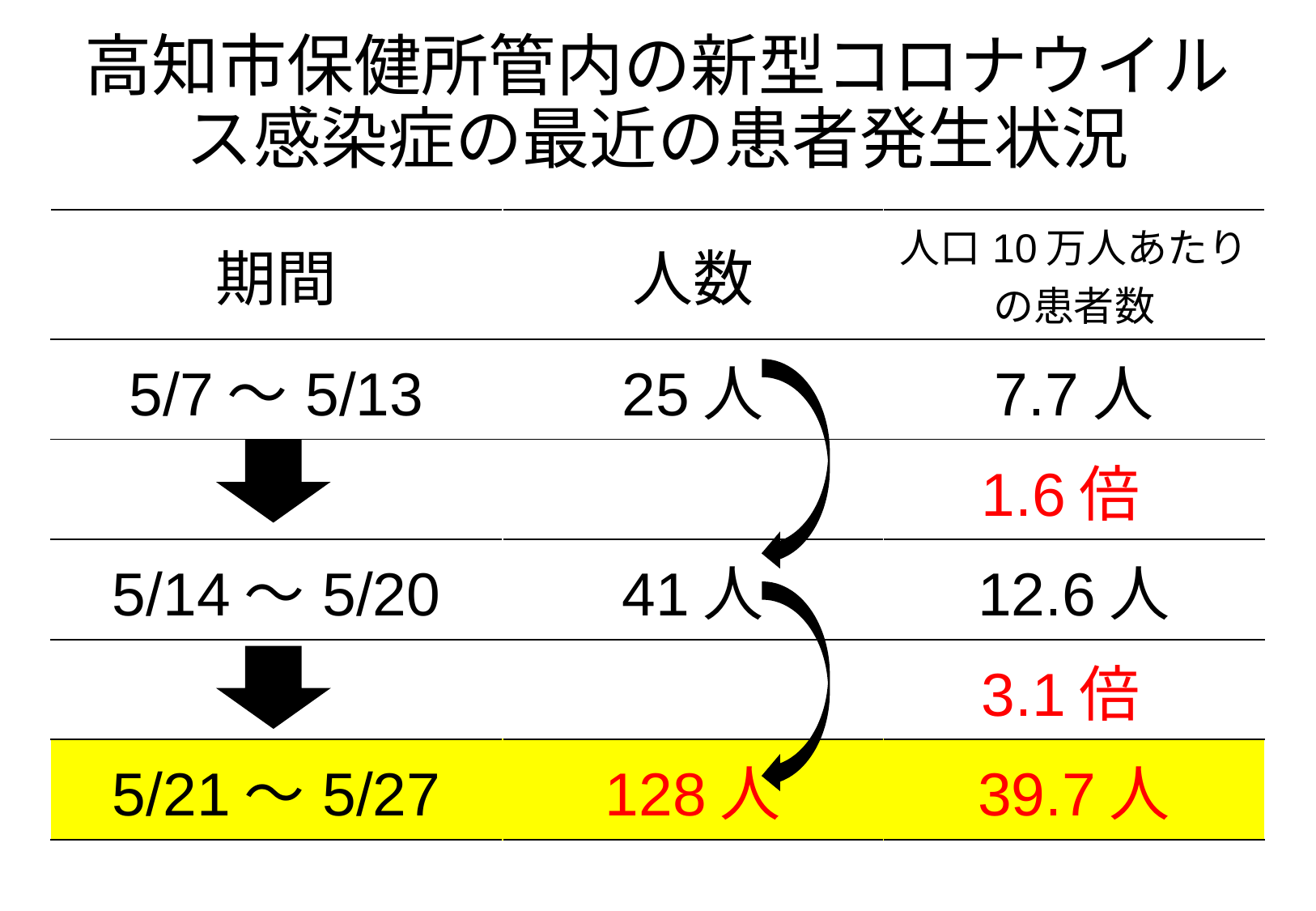

# 高知市保健所管内の新型コロナウイルス感染症の最近の患者発生状況
| 期間 | 人数 | 人口10万人あたりの患者数 |
| --- | --- | --- |
| 5/7～5/13 | 25人 | 7.7人 |
| 1.6倍 |  |  |
| 5/14～5/20 | 41人 | 12.6人 |
| 3.1倍 |  |  |
| 5/21～5/27 | 128人 | 39.7人 |